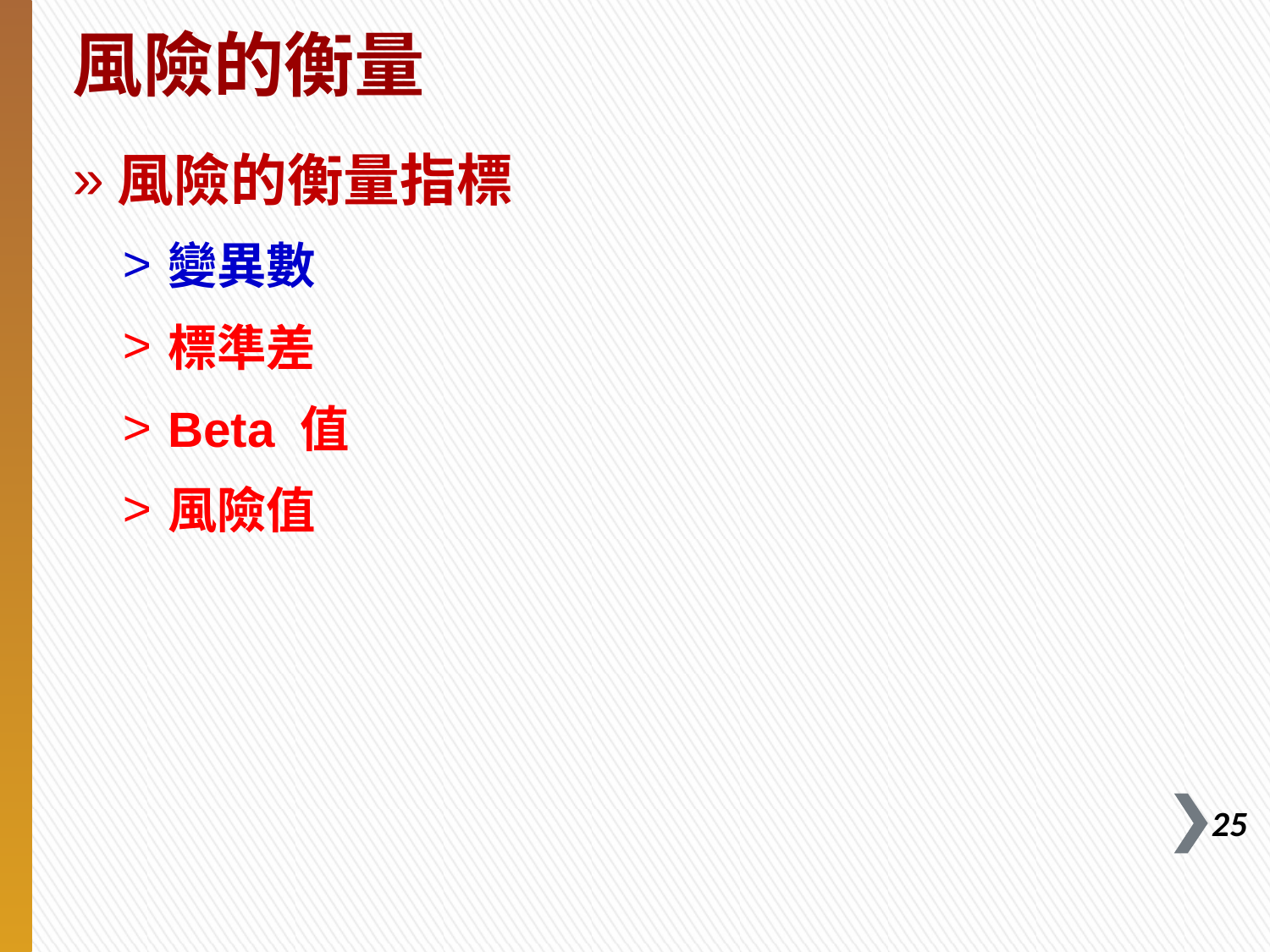

# 風險的衡量
風險的衡量指標
變異數
標準差
Beta 值
風險值

25